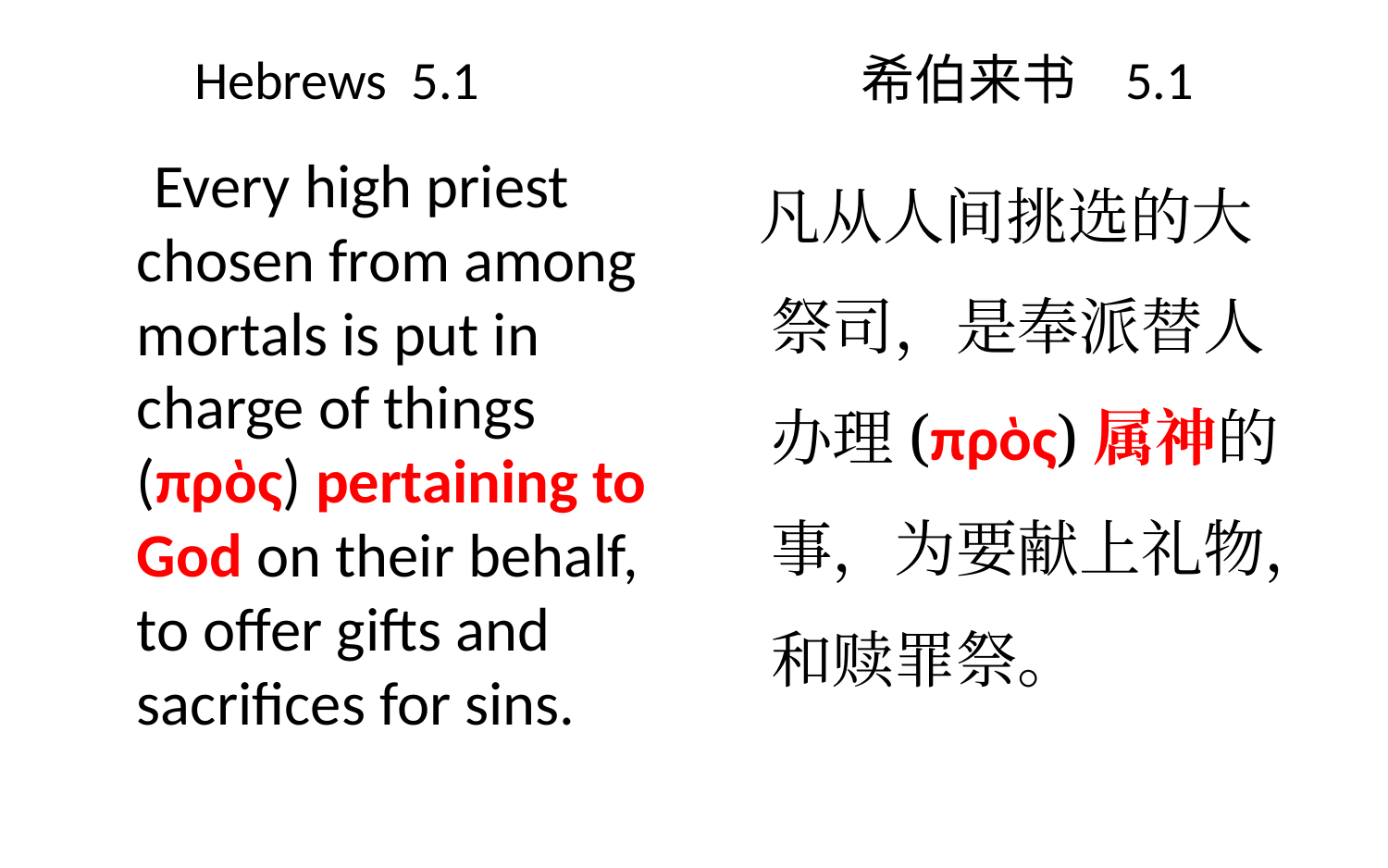

# Hebrews  5.1                              希伯来书   5.1
  凡从人间挑选的大祭司，是奉派替人办理(πρὸς)属神的事，为要献上礼物，和赎罪祭。

     Every high priest chosen from among mortals is put in charge of things (πρὸς) pertaining to God on their behalf, to offer gifts and sacrifices for sins.